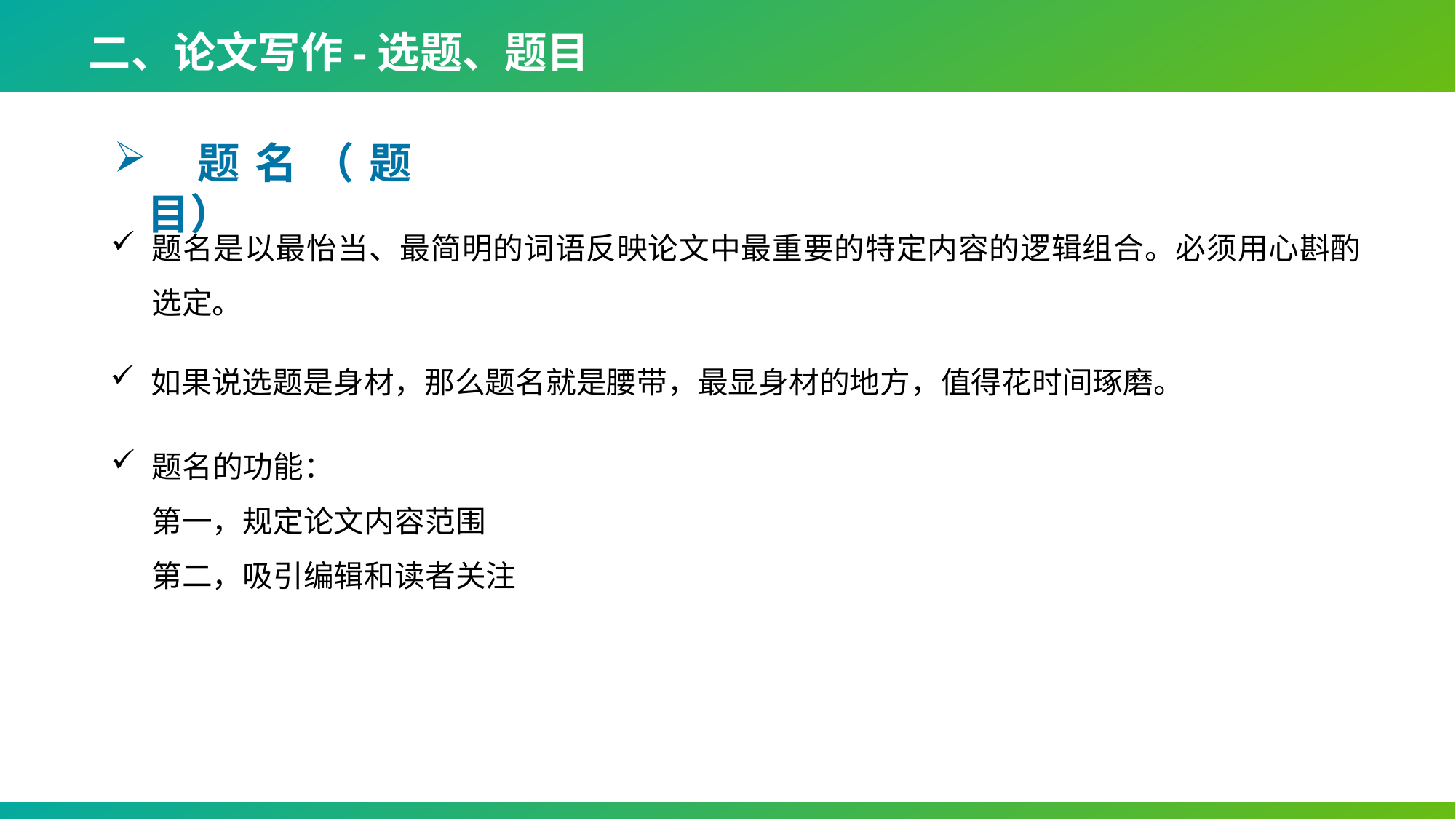

二、论文写作-选题、题目
 题名（题目）
题名是以最怡当、最简明的词语反映论文中最重要的特定内容的逻辑组合。必须用心斟酌选定。
如果说选题是身材，那么题名就是腰带，最显身材的地方，值得花时间琢磨。
题名的功能：
     第一，规定论文内容范围
     第二，吸引编辑和读者关注